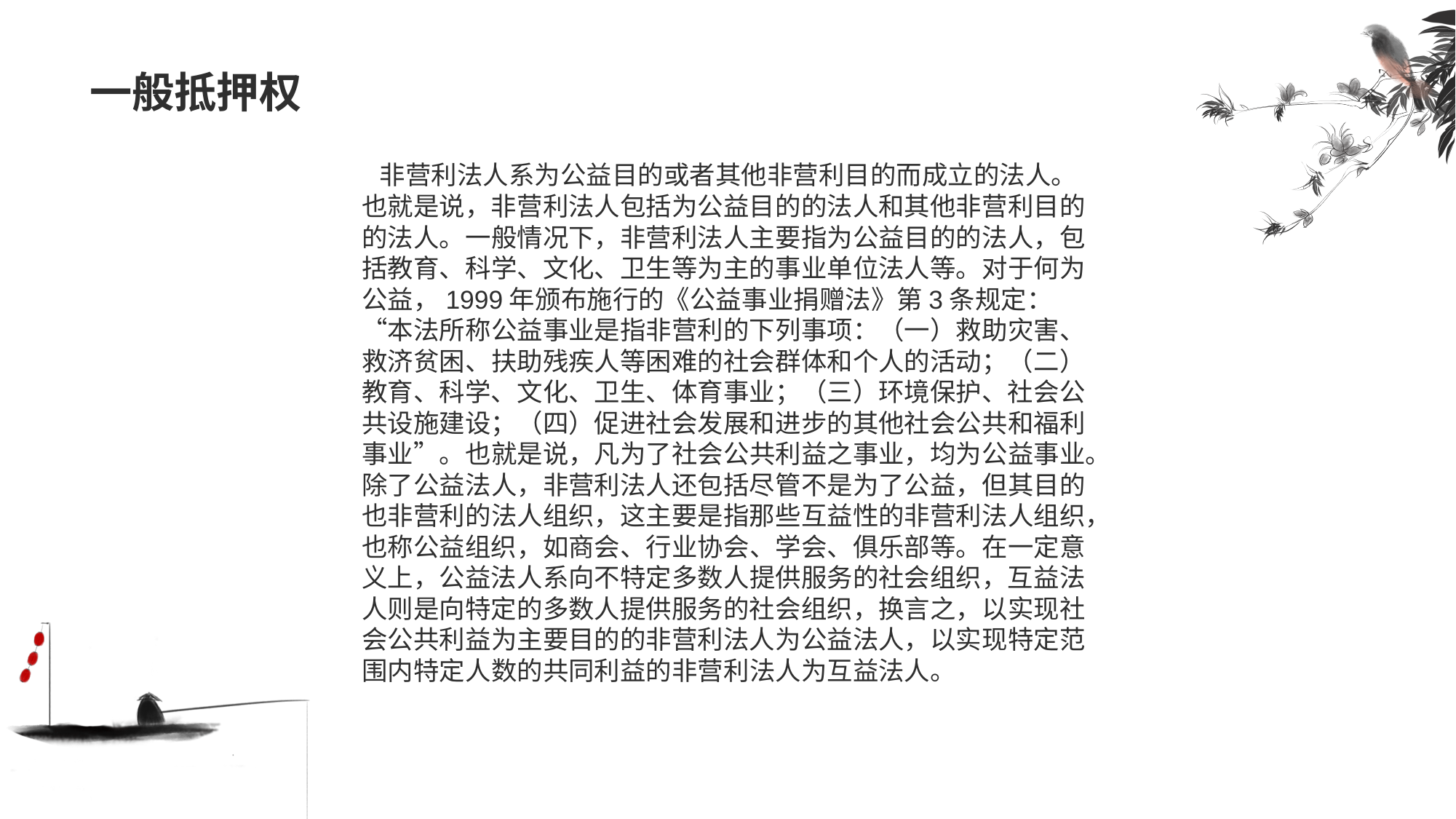

# 一般抵押权

  非营利法人系为公益目的或者其他非营利目的而成立的法人。也就是说，非营利法人包括为公益目的的法人和其他非营利目的的法人。一般情况下，非营利法人主要指为公益目的的法人，包括教育、科学、文化、卫生等为主的事业单位法人等。对于何为公益，1999年颁布施行的《公益事业捐赠法》第3条规定：“本法所称公益事业是指非营利的下列事项：（一）救助灾害、救济贫困、扶助残疾人等困难的社会群体和个人的活动；（二）教育、科学、文化、卫生、体育事业；（三）环境保护、社会公共设施建设；（四）促进社会发展和进步的其他社会公共和福利事业”。也就是说，凡为了社会公共利益之事业，均为公益事业。除了公益法人，非营利法人还包括尽管不是为了公益，但其目的也非营利的法人组织，这主要是指那些互益性的非营利法人组织，也称公益组织，如商会、行业协会、学会、俱乐部等。在一定意义上，公益法人系向不特定多数人提供服务的社会组织，互益法人则是向特定的多数人提供服务的社会组织，换言之，以实现社会公共利益为主要目的的非营利法人为公益法人，以实现特定范围内特定人数的共同利益的非营利法人为互益法人。
101